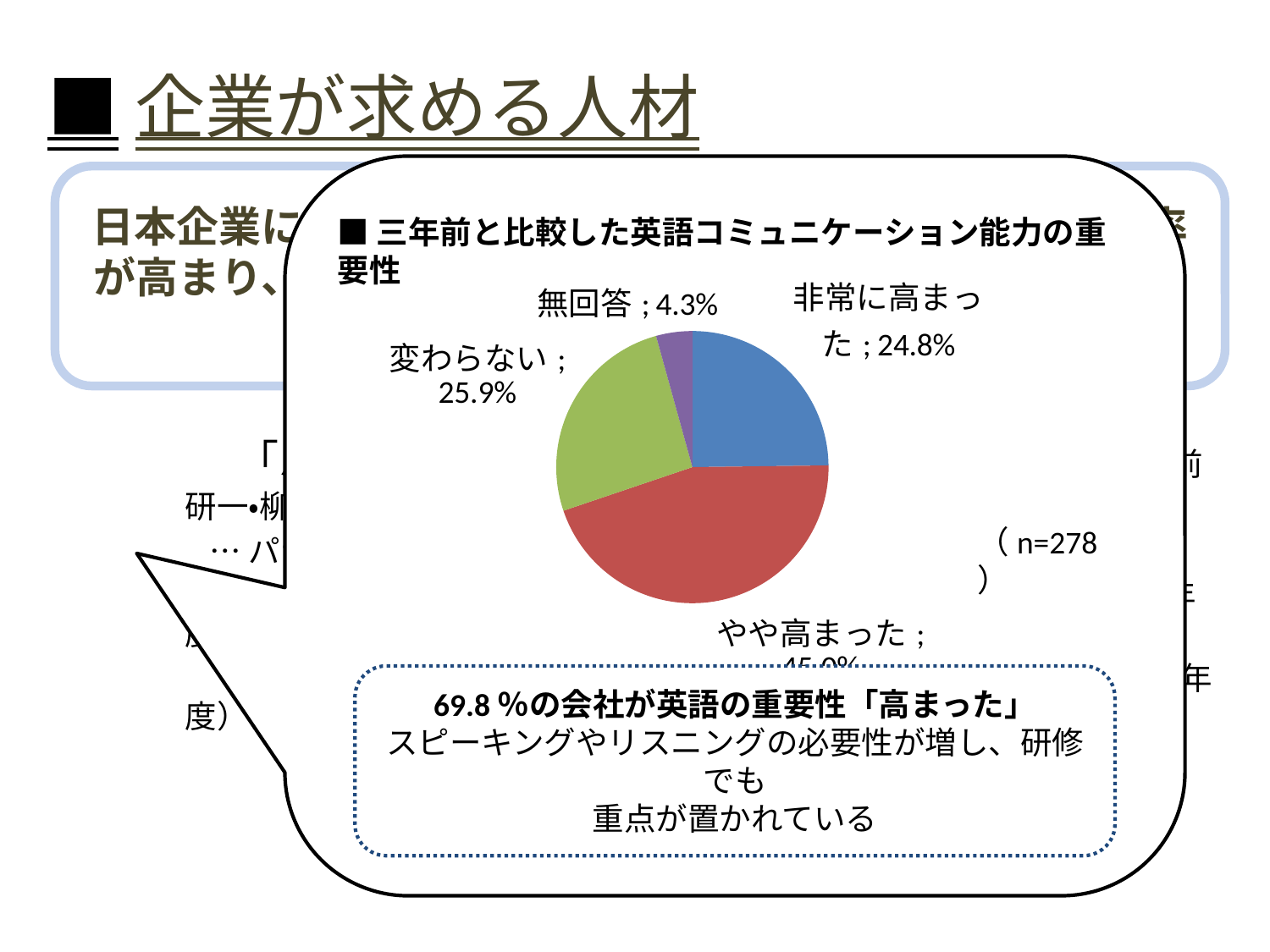

# ■企業が求める人材

日本企業においても、新興市場攻略を担う現地採用の比率が高まり、グローバル企業規模で採用が増えても、日本採用の人数は減少傾向にある。

　　「パナソニック・ショック」（出典：「この国を出よ」大前研一・柳井正著）
          …パナソニックの2010,2011年度の新卒採用枠
　　　　　・グローバル枠750人、日本枠500人　　合計1250人（2010年度）
　　　　　・グローバル枠1100人、日本枠290人　　合計1390人（2011年度）

■三年前と比較した英語コミュニケーション能力の重要性

### Chart

| Category | 列1 |
|---|---|
| 非常に高まった | 0.248 |
| やや高まった | 0.45 |
| 変わらない | 0.259 |
| 無回答 | 0.043 |
（n=278）
69.8％の会社が英語の重要性「高まった」
スピーキングやリスニングの必要性が増し、研修でも
重点が置かれている